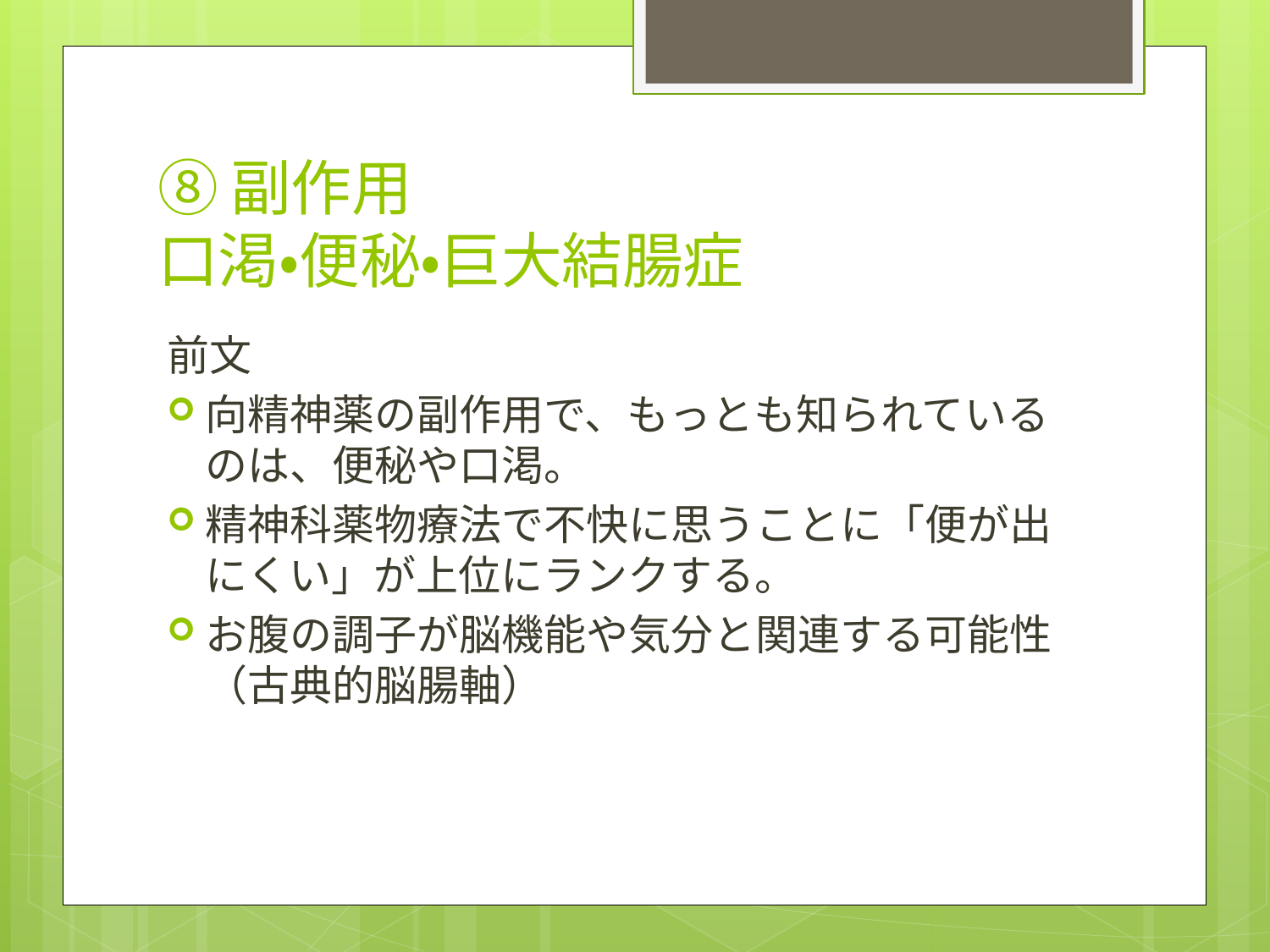

# ⑧副作用 口渇・便秘・巨大結腸症
前文
向精神薬の副作用で、もっとも知られているのは、便秘や口渇。
精神科薬物療法で不快に思うことに「便が出にくい」が上位にランクする。
お腹の調子が脳機能や気分と関連する可能性（古典的脳腸軸）